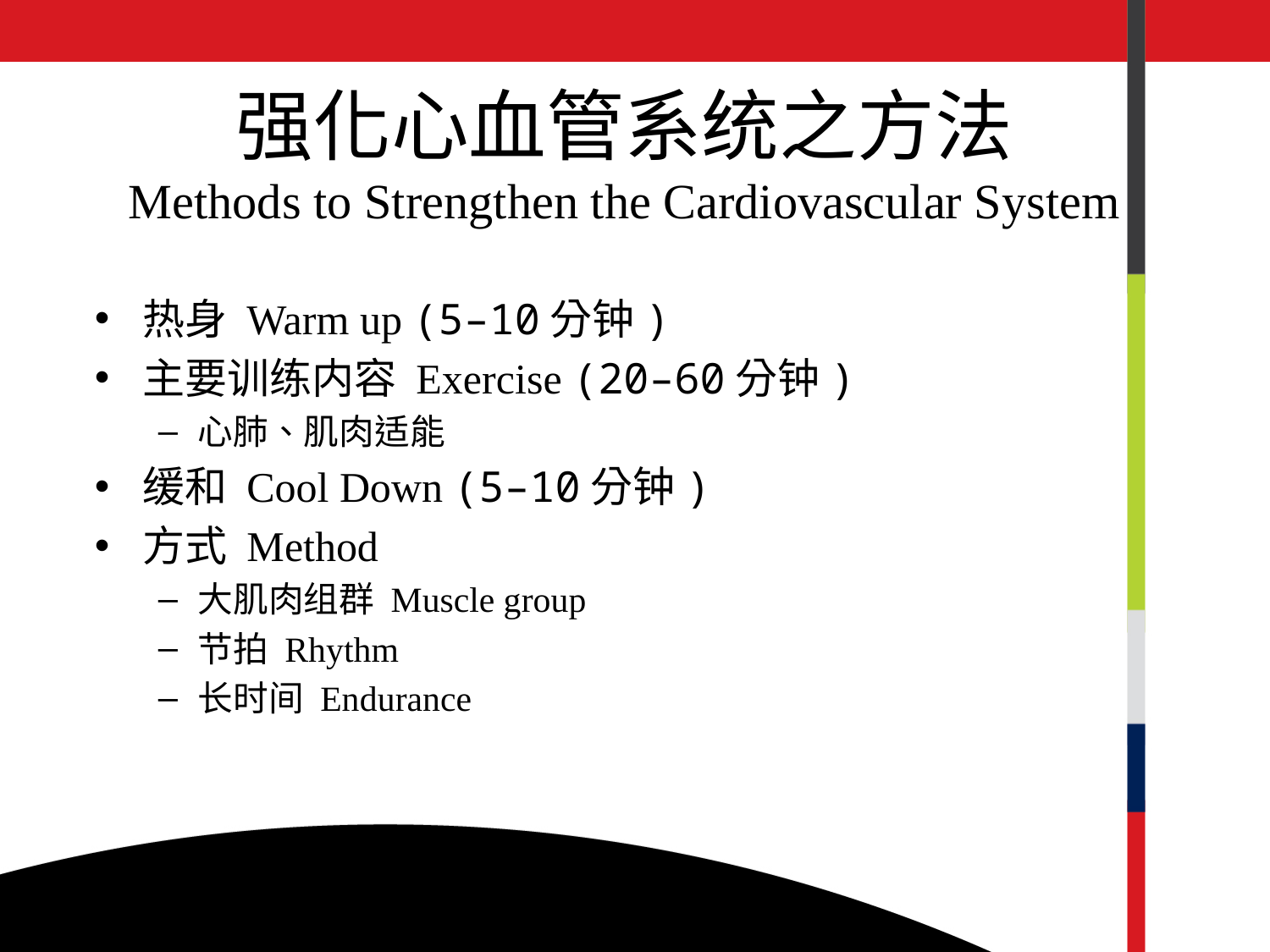

# 强化心血管系统之方法 Methods to Strengthen the Cardiovascular System
热身 Warm up (5–10分钟)
主要训练内容 Exercise (20–60分钟)
心肺、肌肉适能
缓和 Cool Down (5–10分钟)
方式 Method
大肌肉组群 Muscle group
节拍 Rhythm
长时间 Endurance